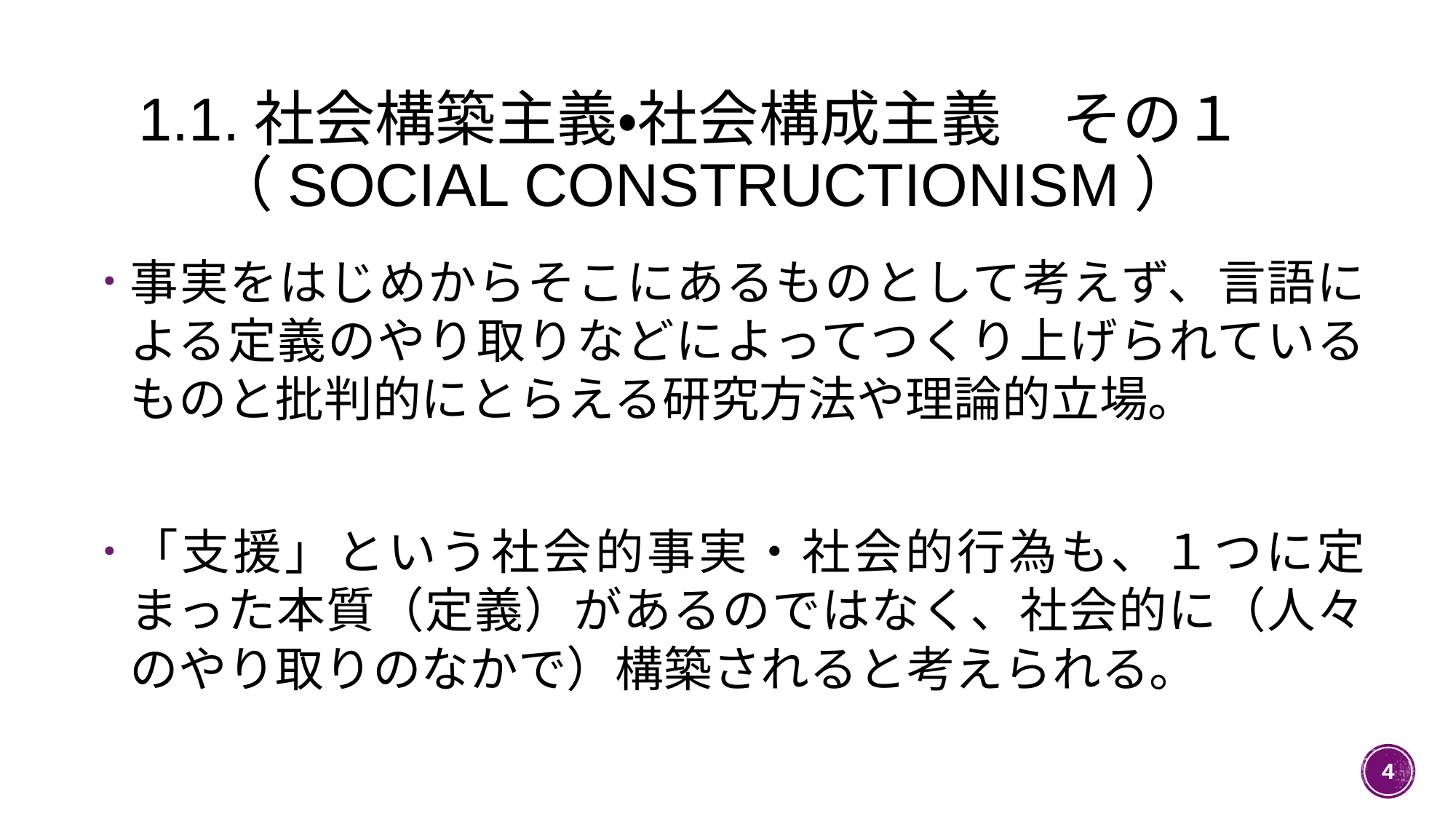

1.1.社会構築主義・社会構成主義　その１
　 （social constructionism）
事実をはじめからそこにあるものとして考えず、言語による定義のやり取りなどによってつくり上げられているものと批判的にとらえる研究方法や理論的立場。

「支援」という社会的事実・社会的行為も、１つに定まった本質（定義）があるのではなく、社会的に（人々のやり取りのなかで）構築されると考えられる。

4